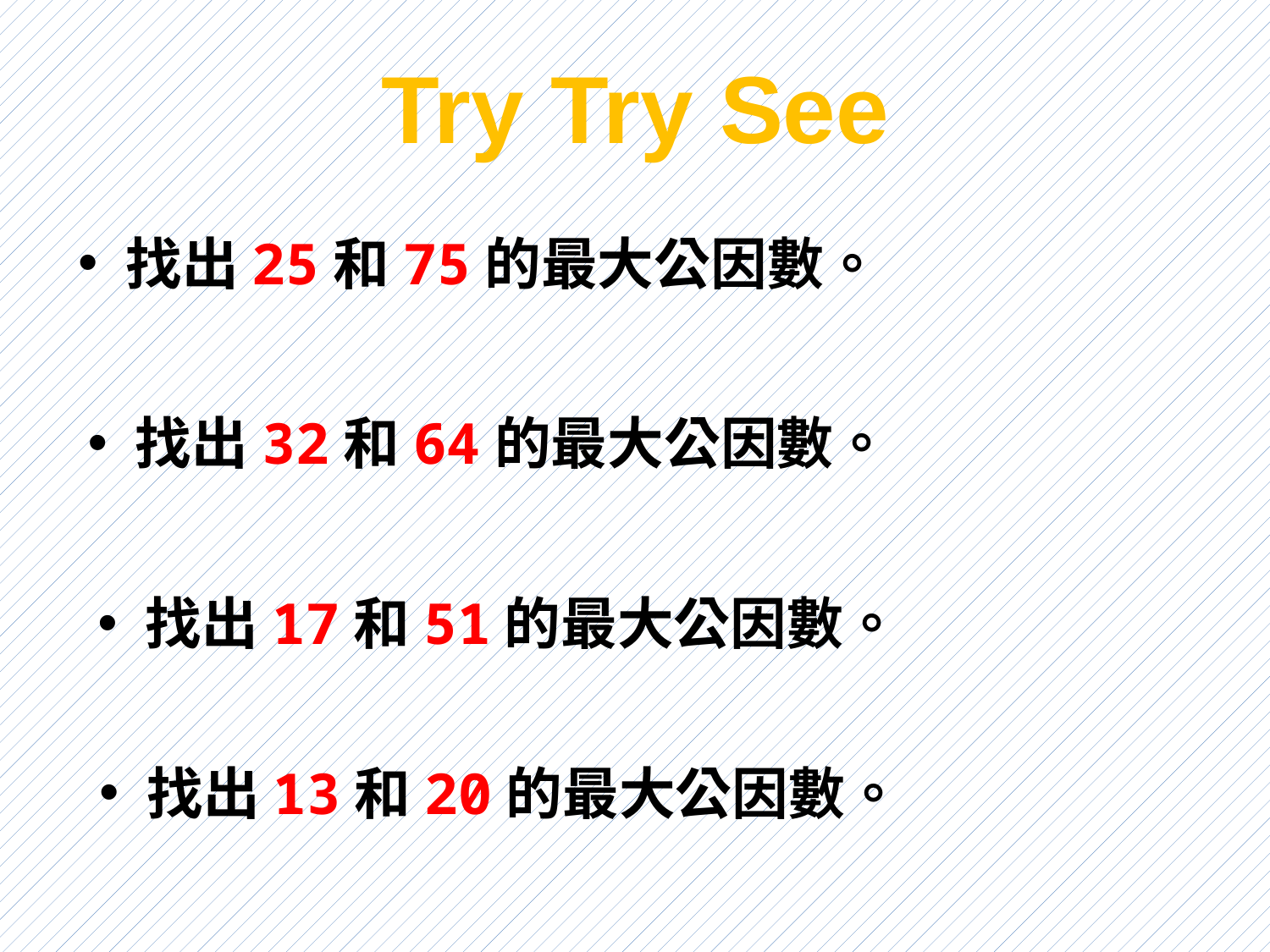

# Try Try See
找出25和75的最大公因數。
找出32和64的最大公因數。
找出17和51的最大公因數。
找出13和20的最大公因數。